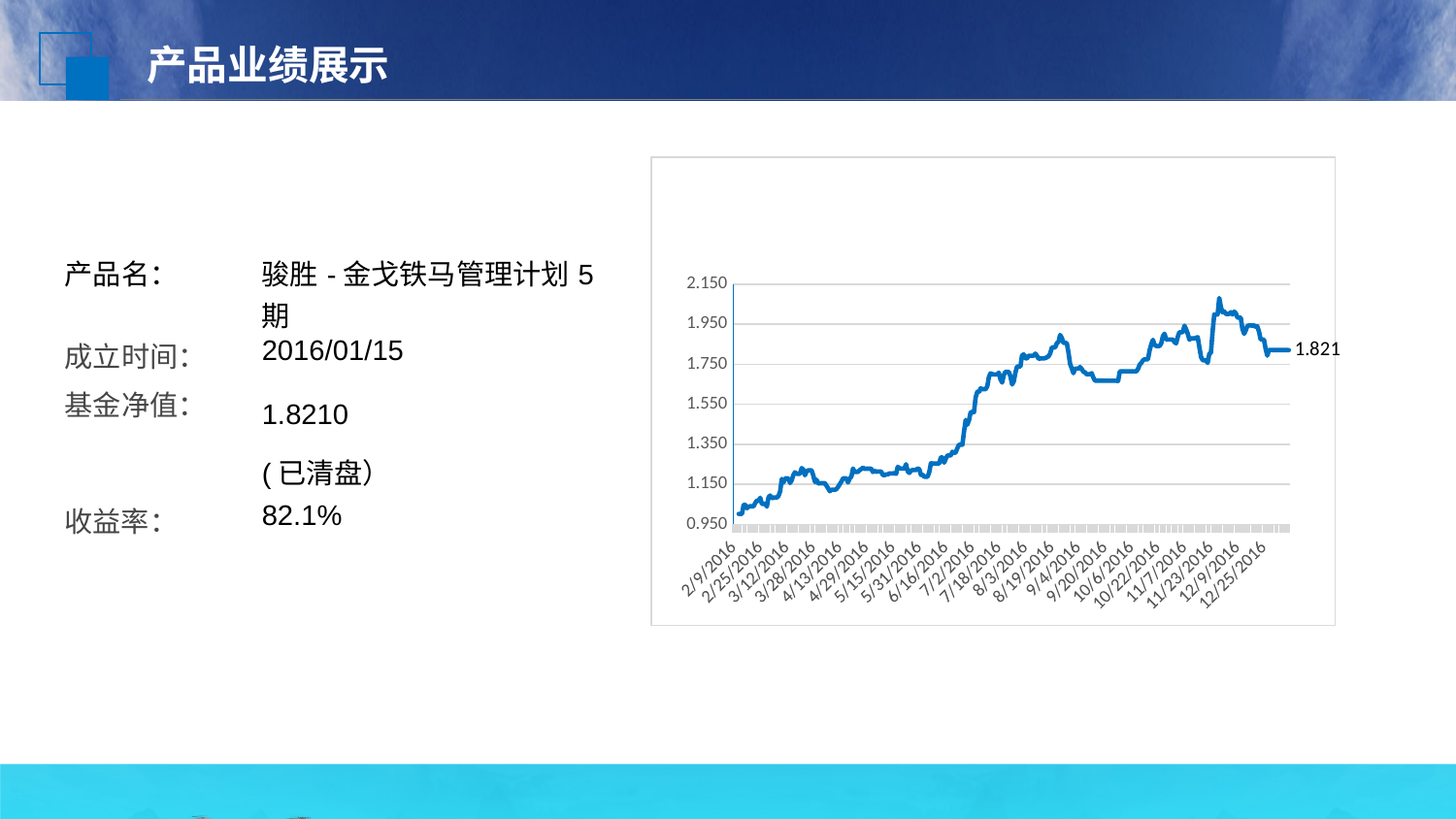

产品业绩展示

### Chart

| Category |  |
|---|---|
| 42412 | 1.0017 |
| 42413 | 1.0017 |
| 42414 | 1.0016 |
| 42415 | 1.0478 |
| 42416 | 1.0476 |
| 42417 | 1.0305 |
| 42418 | 1.0382 |
| 42419 | 1.0403 |
| 42420 | 1.0402 |
| 42421 | 1.0402 |
| 42422 | 1.0569 |
| 42423 | 1.0687 |
| 42424 | 1.068 |
| 42425 | 1.0827 |
| 42426 | 1.0521 |
| 42427 | 1.0521 |
| 42428 | 1.052 |
| 42429 | 1.0387 |
| 42430 | 1.0848 |
| 42431 | 1.0938 |
| 42432 | 1.08 |
| 42433 | 1.0835 |
| 42434 | 1.0835 |
| 42435 | 1.0834 |
| 42436 | 1.0915 |
| 42437 | 1.115 |
| 42438 | 1.177 |
| 42439 | 1.1584 |
| 42440 | 1.1794 |
| 42441 | 1.1794 |
| 42442 | 1.1793 |
| 42443 | 1.1566 |
| 42444 | 1.1707 |
| 42445 | 1.1965 |
| 42446 | 1.21 |
| 42447 | 1.2029 |
| 42448 | 1.2029 |
| 42449 | 1.2028 |
| 42450 | 1.2312 |
| 42451 | 1.2235 |
| 42452 | 1.1951 |
| 42453 | 1.2151 |
| 42454 | 1.2203 |
| 42455 | 1.2203 |
| 42456 | 1.2202 |
| 42457 | 1.1951 |
| 42458 | 1.1613 |
| 42459 | 1.17241218536499 |
| 42460 | 1.15339625875903 |
| 42461 | 1.15549858202393 |
| 42462 | 1.15546070072201 |
| 42463 | 1.15542282091995 |
| 42464 | 1.1553849421178 |
| 42465 | 1.14256290434359 |
| 42466 | 1.12990831322274 |
| 42467 | 1.11542415320989 |
| 42468 | 1.12283265147007 |
| 42469 | 1.12279584056366 |
| 42470 | 1.12275903065715 |
| 42471 | 1.126153713758 |
| 42472 | 1.13756047719553 |
| 42473 | 1.14992998314726 |
| 42474 | 1.16376750578678 |
| 42475 | 1.1796023119455 |
| 42476 | 1.17956363922085 |
| 42477 | 1.179524968496 |
| 42478 | 1.1588033179057 |
| 42479 | 1.1791439906882 |
| 42480 | 1.18761589663532 |
| 42481 | 1.2287410968699 |
| 42482 | 1.2124938559743 |
| 42483 | 1.21245410535487 |
| 42484 | 1.21241435573535 |
| 42485 | 1.22091362651104 |
| 42486 | 1.22622907460105 |
| 42487 | 1.2330094086845 |
| 42488 | 1.22706225926306 |
| 42489 | 1.22794832850033 |
| 42490 | 1.22790807093039 |
| 42491 | 1.22786781436036 |
| 42492 | 1.22782755979013 |
| 42493 | 1.21177830306672 |
| 42494 | 1.21678106568202 |
| 42495 | 1.21335020361307 |
| 42496 | 1.21398905374661 |
| 42497 | 1.21394925363201 |
| 42498 | 1.21390945451732 |
| 42499 | 1.19644989697171 |
| 42500 | 1.19605067194525 |
| 42501 | 1.19939864260631 |
| 42502 | 1.19932351944006 |
| 42503 | 1.20458868243905 |
| 42504 | 1.20454919079435 |
| 42505 | 1.20450970014954 |
| 42506 | 1.205832375526 |
| 42507 | 1.2019122092244 |
| 42508 | 1.23750535801443 |
| 42509 | 1.23070386249683 |
| 42510 | 1.22894582862137 |
| 42511 | 1.22890553855461 |
| 42512 | 1.22886524948775 |
| 42513 | 1.25023540926864 |
| 42514 | 1.21482972417784 |
| 42515 | 1.20708263597183 |
| 42516 | 1.21880049453932 |
| 42517 | 1.22131298526244 |
| 42518 | 1.22127294517127 |
| 42519 | 1.22123290608001 |
| 42520 | 1.2291939788962 |
| 42521 | 1.22544705618203 |
| 42522 | 1.1968146993586 |
| 42523 | 1.19834989848786 |
| 42524 | 1.18793390882802 |
| 42525 | 1.18789496313001 |
| 42526 | 1.18785601893186 |
| 42527 | 1.21128056515739 |
| 42528 | 1.25508161116787 |
| 42529 | 1.25389362514263 |
| 42530 | 1.25385251665577 |
| 42531 | 1.25381141016871 |
| 42532 | 1.25377030468155 |
| 42533 | 1.25372920069424 |
| 42534 | 1.28438718327001 |
| 42535 | 1.28479885608127 |
| 42536 | 1.25836056806626 |
| 42537 | 1.27855816181657 |
| 42538 | 1.2943871690414 |
| 42539 | 1.29434473318411 |
| 42540 | 1.29430229832673 |
| 42541 | 1.31276021590944 |
| 42542 | 1.30614361834155 |
| 42543 | 1.31005295320055 |
| 42544 | 1.33108059491908 |
| 42545 | 1.34812473301919 |
| 42546 | 1.34808053483395 |
| 42547 | 1.34803633914846 |
| 42548 | 1.41496943843851 |
| 42549 | 1.47210758694104 |
| 42550 | 1.44792680404161 |
| 42551 | 1.47169105860379 |
| 42552 | 1.51091564988151 |
| 42553 | 1.51086611521723 |
| 42554 | 1.51081658155286 |
| 42555 | 1.58417584800119 |
| 42556 | 1.613 |
| 42557 | 1.611 |
| 42558 | 1.62989314544146 |
| 42559 | 1.62588288393522 |
| 42560 | 1.62582957963895 |
| 42561 | 1.62577627684253 |
| 42562 | 1.63951748588448 |
| 42563 | 1.68667093812301 |
| 42564 | 1.705 |
| 42565 | 1.70059586872951 |
| 42566 | 1.69928023716541 |
| 42567 | 1.69922452610409 |
| 42568 | 1.69916881704257 |
| 42569 | 1.70815959383597 |
| 42570 | 1.6744085297161 |
| 42571 | 1.65856183521796 |
| 42572 | 1.69670126493241 |
| 42573 | 1.71283216518554 |
| 42574 | 1.71277600966761 |
| 42575 | 1.71271985614948 |
| 42576 | 1.68983345988815 |
| 42577 | 1.64888659524391 |
| 42578 | 1.6642783831514 |
| 42579 | 1.7086694805593 |
| 42580 | 1.73906334091947 |
| 42581 | 1.73900632548549 |
| 42582 | 1.73894931155136 |
| 42583 | 1.79526638870933 |
| 42584 | 1.79918770239893 |
| 42585 | 1.78044718840413 |
| 42586 | 1.77935459506637 |
| 42587 | 1.79308237491931 |
| 42588 | 1.79302358815825 |
| 42589 | 1.792964803397 |
| 42590 | 1.79318813609459 |
| 42591 | 1.80332803520722 |
| 42592 | 1.79373318538524 |
| 42593 | 1.77729791734542 |
| 42594 | 1.77921545514962 |
| 42595 | 1.77915712334415 |
| 42596 | 1.77909879303853 |
| 42597 | 1.78078047436775 |
| 42598 | 1.78511384983064 |
| 42599 | 1.79031951313817 |
| 42600 | 1.80443243389251 |
| 42601 | 1.83457107216822 |
| 42602 | 1.83451092503996 |
| 42603 | 1.83445078041146 |
| 42604 | 1.85574230386907 |
| 42605 | 1.862 |
| 42606 | 1.897 |
| 42607 | 1.88228728546833 |
| 42608 | 1.85674179829542 |
| 42609 | 1.85668092473808 |
| 42610 | 1.85662005318055 |
| 42611 | 1.80986973658671 |
| 42612 | 1.75145589812086 |
| 42613 | 1.73045292899371 |
| 42614 | 1.70588558883116 |
| 42615 | 1.7285895833991 |
| 42616 | 1.72853291143159 |
| 42617 | 1.72847624146388 |
| 42618 | 1.73624495305895 |
| 42619 | 1.72649205866576 |
| 42620 | 1.7127835899276 |
| 42621 | 1.70992618687586 |
| 42622 | 1.70011049261338 |
| 42623 | 1.7000547545547 |
| 42624 | 1.69999901799587 |
| 42625 | 1.70585520429739 |
| 42626 | 1.6837582854649 |
| 42627 | 1.6683051350478 |
| 42628 | 1.66825043938736 |
| 42629 | 1.66819574572671 |
| 42630 | 1.66814105406588 |
| 42631 | 1.66808636440485 |
| 42632 | 1.66803167624367 |
| 42633 | 1.66797698958235 |
| 42634 | 1.667922292922 |
| 42635 | 1.66786760976033 |
| 42636 | 1.66781292859847 |
| 42637 | 1.66775824893646 |
| 42638 | 1.66770357127426 |
| 42639 | 1.66764889561186 |
| 42640 | 1.66759422144932 |
| 42641 | 1.66658068039424 |
| 42642 | 1.71409357954248 |
| 42643 | 1.7152743687703 |
| 42644 | 1.71521813326018 |
| 42645 | 1.71516189924991 |
| 42646 | 1.71510566723945 |
| 42647 | 1.71504943722879 |
| 42648 | 1.71499320871799 |
| 42649 | 1.71493698270694 |
| 42650 | 1.71488075819574 |
| 42651 | 1.7148245361843 |
| 42652 | 1.71476831567272 |
| 42653 | 1.72706089113462 |
| 42654 | 1.74794244311488 |
| 42655 | 1.75722405351622 |
| 42656 | 1.76981414143407 |
| 42657 | 1.77509230066433 |
| 42658 | 1.77503410384568 |
| 42659 | 1.77497590902683 |
| 42660 | 1.82076715474805 |
| 42661 | 1.85131726185495 |
| 42662 | 1.87218996069947 |
| 42663 | 1.84763486434164 |
| 42664 | 1.841200045028 |
| 42665 | 1.84113968092093 |
| 42666 | 1.84107931931361 |
| 42667 | 1.85444415509825 |
| 42668 | 1.89042947160369 |
| 42669 | 1.90321896005546 |
| 42670 | 1.87326918284256 |
| 42671 | 1.87412167062015 |
| 42672 | 1.87406022711845 |
| 42673 | 1.87399878561655 |
| 42674 | 1.87351937391816 |
| 42675 | 1.86044229404193 |
| 42676 | 1.85452035365951 |
| 42677 | 1.8885340196434 |
| 42678 | 1.91056554485981 |
| 42679 | 1.91050290647476 |
| 42680 | 1.91044027008951 |
| 42681 | 1.94295775863473 |
| 42682 | 1.92524194010608 |
| 42683 | 1.90344455653206 |
| 42684 | 1.87327904288 |
| 42685 | 1.87946881311606 |
| 42686 | 1.87940719413149 |
| 42687 | 1.87934557764667 |
| 42688 | 1.88263871466076 |
| 42689 | 1.88621753178589 |
| 42690 | 1.83745642899103 |
| 42691 | 1.78684611522169 |
| 42692 | 1.77033146843106 |
| 42693 | 1.77027342809713 |
| 42694 | 1.77021538926305 |
| 42695 | 1.75689018860912 |
| 42696 | 1.80281312097469 |
| 42697 | 1.80824182500832 |
| 42698 | 1.91327228461976 |
| 42699 | 1.99913464097894 |
| 42700 | 1.99906909837741 |
| 42701 | 1.99900355827563 |
| 42702 | 2.08149937328668 |
| 42703 | 2.03628811794506 |
| 42704 | 2.01004646473397 |
| 42705 | 2.01419075365606 |
| 42706 | 2.00193712189235 |
| 42707 | 2.00187148779975 |
| 42708 | 2.00180585570695 |
| 42709 | 2.0103664924919 |
| 42710 | 1.99915157632566 |
| 42711 | 2.01324312166673 |
| 42712 | 2.00553032311327 |
| 42713 | 1.98344208893295 |
| 42714 | 1.98337706128115 |
| 42715 | 1.98331203562915 |
| 42716 | 1.92701118188739 |
| 42717 | 1.90246306284842 |
| 42718 | 1.91929794437678 |
| 42719 | 1.94198435866095 |
| 42720 | 1.94391549513762 |
| 42721 | 1.94385176285935 |
| 42722 | 1.94378803308085 |
| 42723 | 1.94463138325047 |
| 42724 | 1.93676338984759 |
| 42725 | 1.93999182967761 |
| 42726 | 1.91395153830898 |
| 42727 | 1.87377411154991 |
| 42728 | 1.87371267954708 |
| 42729 | 1.87365124904411 |
| 42730 | 1.82700242004275 |
| 42731 | 1.79347243234074 |
| 42732 | 1.82169253690947 |
| 42733 | 1.82163281223997 |
| 42734 | 1.82157308957028 |
| 42735 | 1.82151336890039 |
| 42736 | 1.8214536502303 |
| 42737 | 1.82139393306007 |
| 42738 | 1.8213342183896 |
| 42739 | 1.82127385178277 |
| 42740 | 1.82121397712791 |
| 42741 | 1.82115410497281 |
| 42742 | 1.82109423431756 |
| 42743 | 1.82103436566212 |
| 42744 | 1.82097449900648 |
38%
点击输入标题
点击输入本栏的具体文字，简明扼要的说明分项内容，请据您的具体内酌情修改。
| 产品名： | 骏胜-金戈铁马管理计划5期 |
| --- | --- |
| 成立时间： | 2016/01/15 |
| 基金净值： | 1.8210 (已清盘） |
| 收益率： | 82.1% |
|  |  |
|  |  |